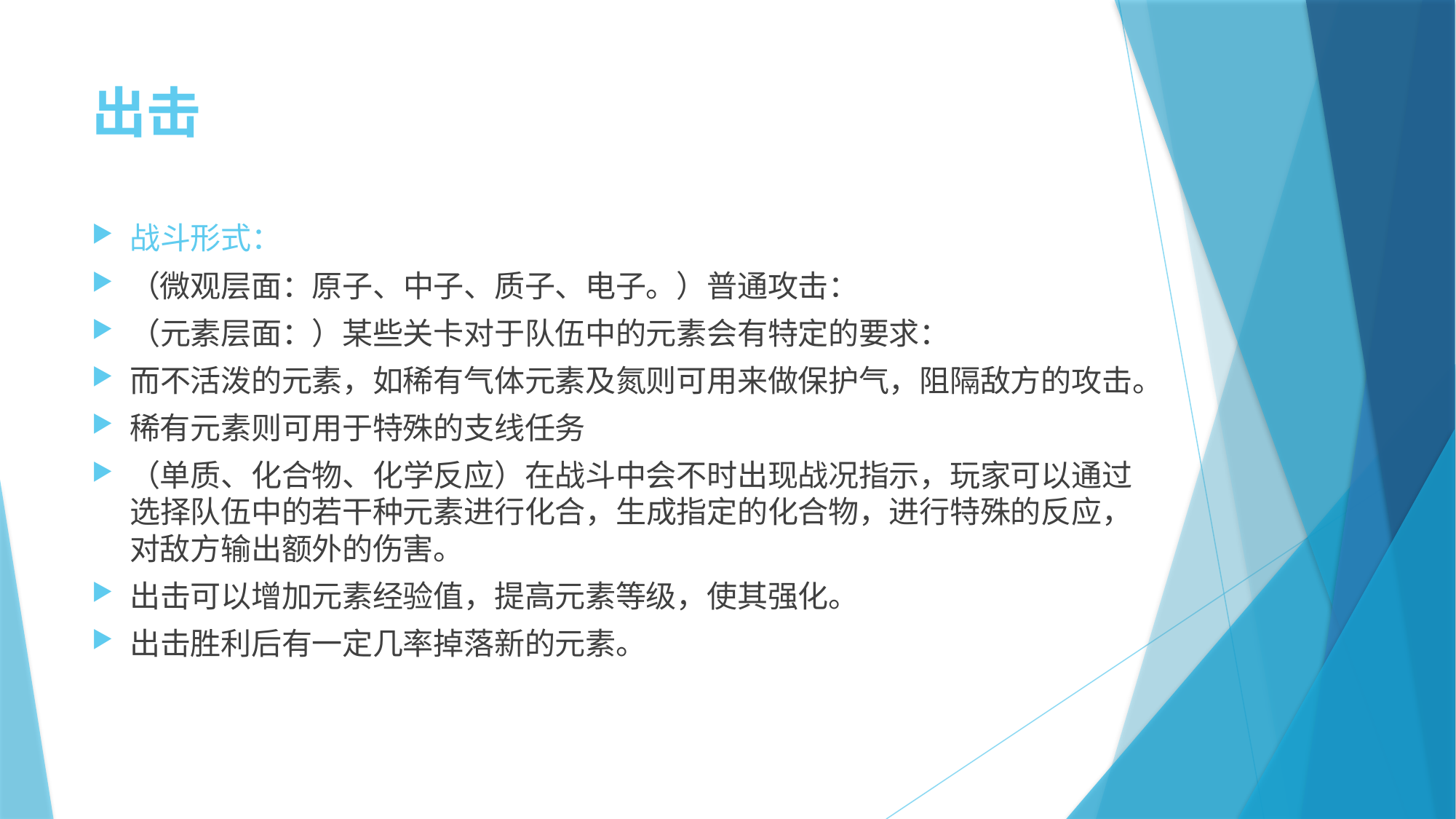

# 出击
战斗形式：
（微观层面：原子、中子、质子、电子。）普通攻击：
（元素层面：）某些关卡对于队伍中的元素会有特定的要求：
而不活泼的元素，如稀有气体元素及氮则可用来做保护气，阻隔敌方的攻击。
稀有元素则可用于特殊的支线任务
（单质、化合物、化学反应）在战斗中会不时出现战况指示，玩家可以通过选择队伍中的若干种元素进行化合，生成指定的化合物，进行特殊的反应，对敌方输出额外的伤害。
出击可以增加元素经验值，提高元素等级，使其强化。
出击胜利后有一定几率掉落新的元素。